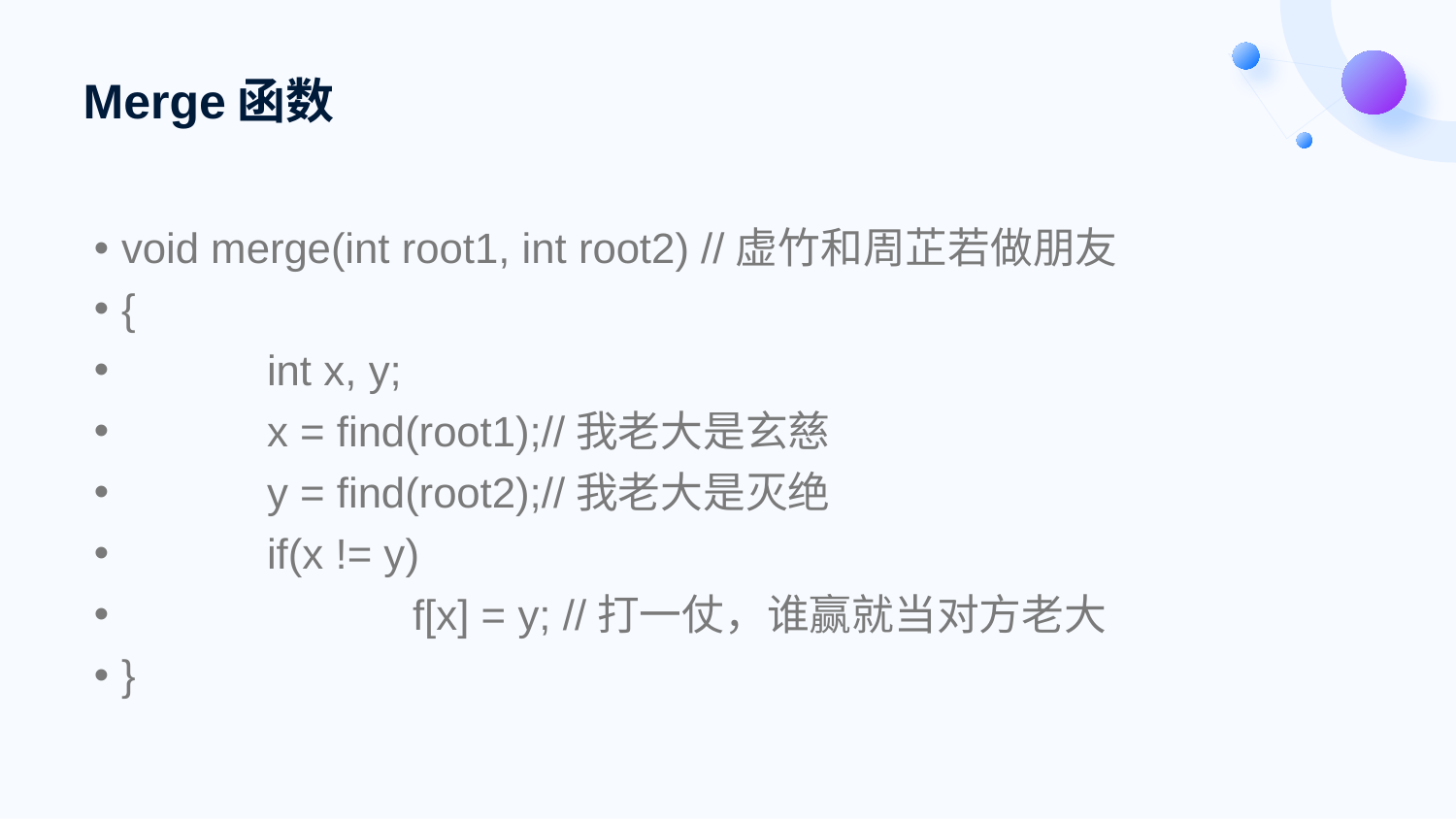

# Merge函数

void merge(int root1, int root2) //虚竹和周芷若做朋友
{
	int x, y;
	x = find(root1);//我老大是玄慈
	y = find(root2);//我老大是灭绝
	if(x != y)
		f[x] = y; //打一仗，谁赢就当对方老大
}